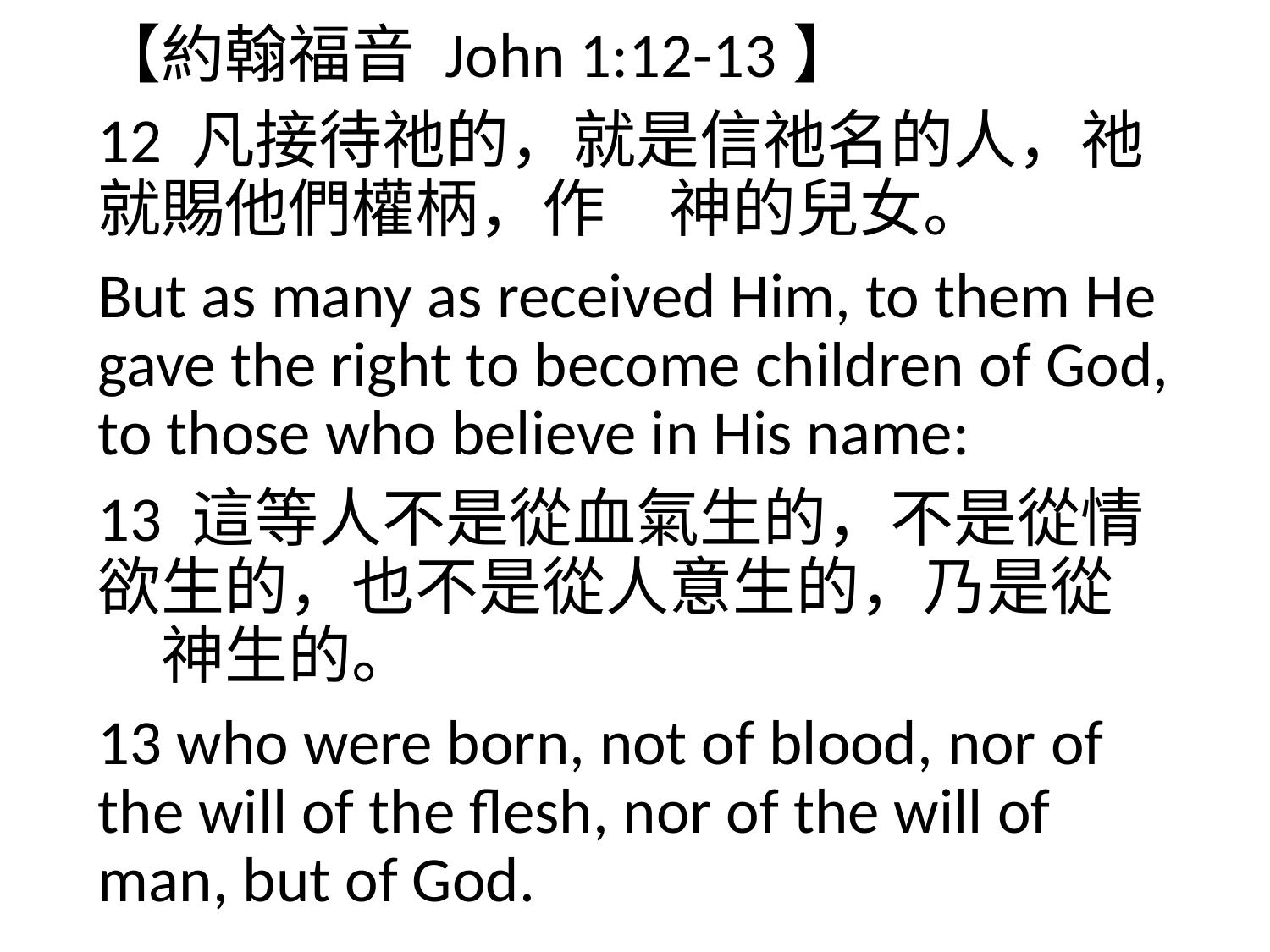

【約翰福音 John 1:12-13】
12 凡接待祂的，就是信祂名的人，祂就賜他們權柄，作　神的兒女。
But as many as received Him, to them He gave the right to become children of God, to those who believe in His name:
13 這等人不是從血氣生的，不是從情欲生的，也不是從人意生的，乃是從　神生的。
13 who were born, not of blood, nor of the will of the flesh, nor of the will of man, but of God.